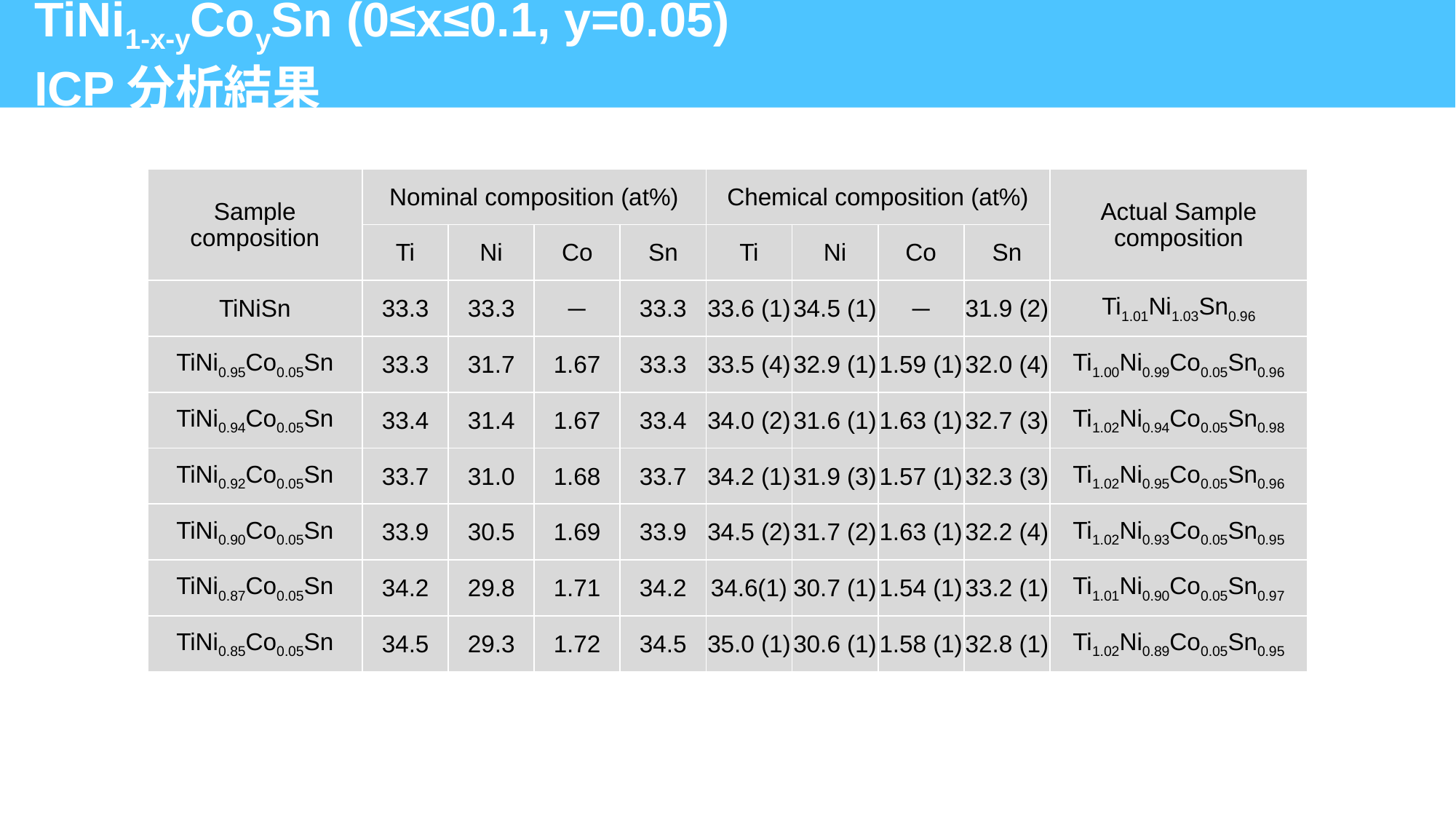

TiNi1-x-yCoySn (0≤x≤0.1, y=0.05)
ICP分析結果
| Sample composition | Nominal composition (at%) |  |  |  | Chemical composition (at%) |  |  |  | Actual Sample composition |
| --- | --- | --- | --- | --- | --- | --- | --- | --- | --- |
|  | Ti | Ni | Co | Sn | Ti | Ni | Co | Sn |  |
| TiNiSn | 33.3 | 33.3 | － | 33.3 | 33.6 (1) | 34.5 (1) | － | 31.9 (2) | Ti1.01Ni1.03Sn0.96 |
| TiNi0.95Co0.05Sn | 33.3 | 31.7 | 1.67 | 33.3 | 33.5 (4) | 32.9 (1) | 1.59 (1) | 32.0 (4) | Ti1.00Ni0.99Co0.05Sn0.96 |
| TiNi0.94Co0.05Sn | 33.4 | 31.4 | 1.67 | 33.4 | 34.0 (2) | 31.6 (1) | 1.63 (1) | 32.7 (3) | Ti1.02Ni0.94Co0.05Sn0.98 |
| TiNi0.92Co0.05Sn | 33.7 | 31.0 | 1.68 | 33.7 | 34.2 (1) | 31.9 (3) | 1.57 (1) | 32.3 (3) | Ti1.02Ni0.95Co0.05Sn0.96 |
| TiNi0.90Co0.05Sn | 33.9 | 30.5 | 1.69 | 33.9 | 34.5 (2) | 31.7 (2) | 1.63 (1) | 32.2 (4) | Ti1.02Ni0.93Co0.05Sn0.95 |
| TiNi0.87Co0.05Sn | 34.2 | 29.8 | 1.71 | 34.2 | 34.6(1) | 30.7 (1) | 1.54 (1) | 33.2 (1) | Ti1.01Ni0.90Co0.05Sn0.97 |
| TiNi0.85Co0.05Sn | 34.5 | 29.3 | 1.72 | 34.5 | 35.0 (1) | 30.6 (1) | 1.58 (1) | 32.8 (1) | Ti1.02Ni0.89Co0.05Sn0.95 |